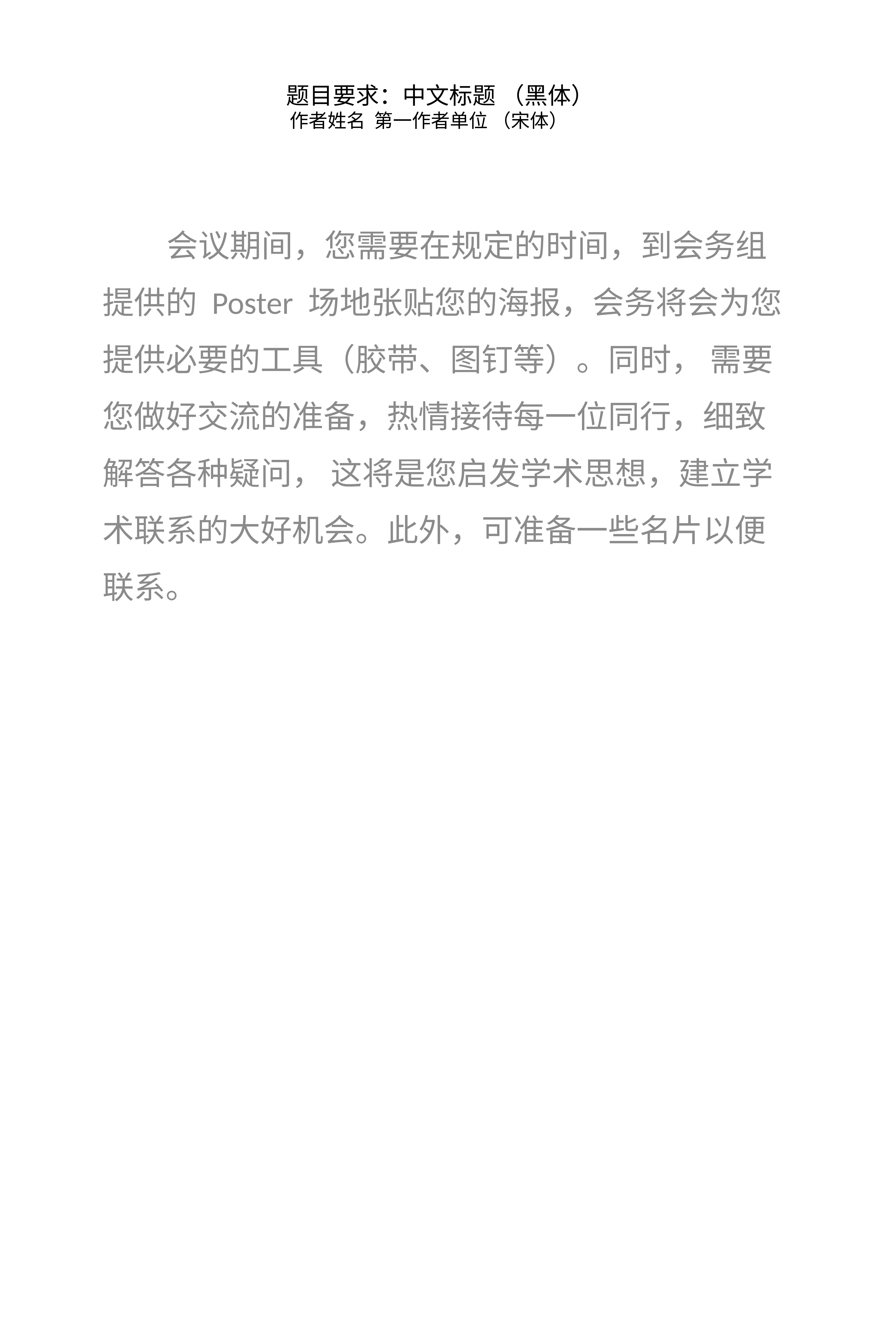

题目要求：中文标题 （黑体）
作者姓名  第一作者单位 （宋体）
      会议期间，您需要在规定的时间，到会务组提供的 Poster 场地张贴您的海报，会务将会为您提供必要的工具（胶带、图钉等）。同时， 需要您做好交流的准备，热情接待每一位同行，细致解答各种疑问， 这将是您启发学术思想，建立学术联系的大好机会。此外，可准备一些名片以便联系。